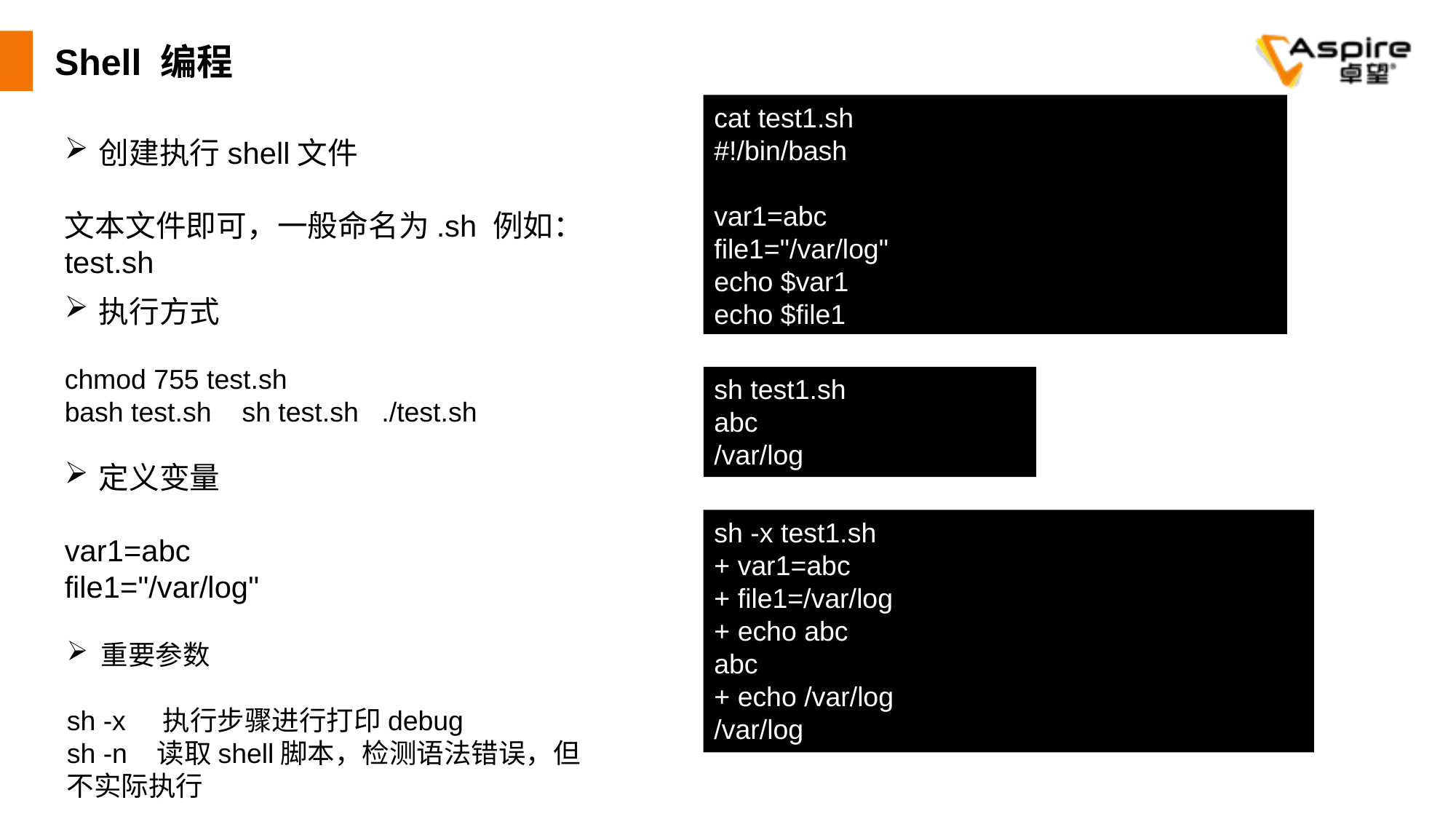

# Shell 编程
cat test1.sh
#!/bin/bash

var1=abc
file1="/var/log"
echo $var1
echo $file1

创建执行shell文件

文本文件即可，一般命名为.sh 例如：test.sh

执行方式

chmod 755 test.sh
bash test.sh    sh test.sh   ./test.sh
sh test1.sh
abc
/var/log
定义变量

var1=abc
file1="/var/log"
sh -x test1.sh
+ var1=abc
+ file1=/var/log
+ echo abc
abc
+ echo /var/log
/var/log
重要参数

sh -x    执行步骤进行打印debug
sh -n   读取shell脚本，检测语法错误，但不实际执行